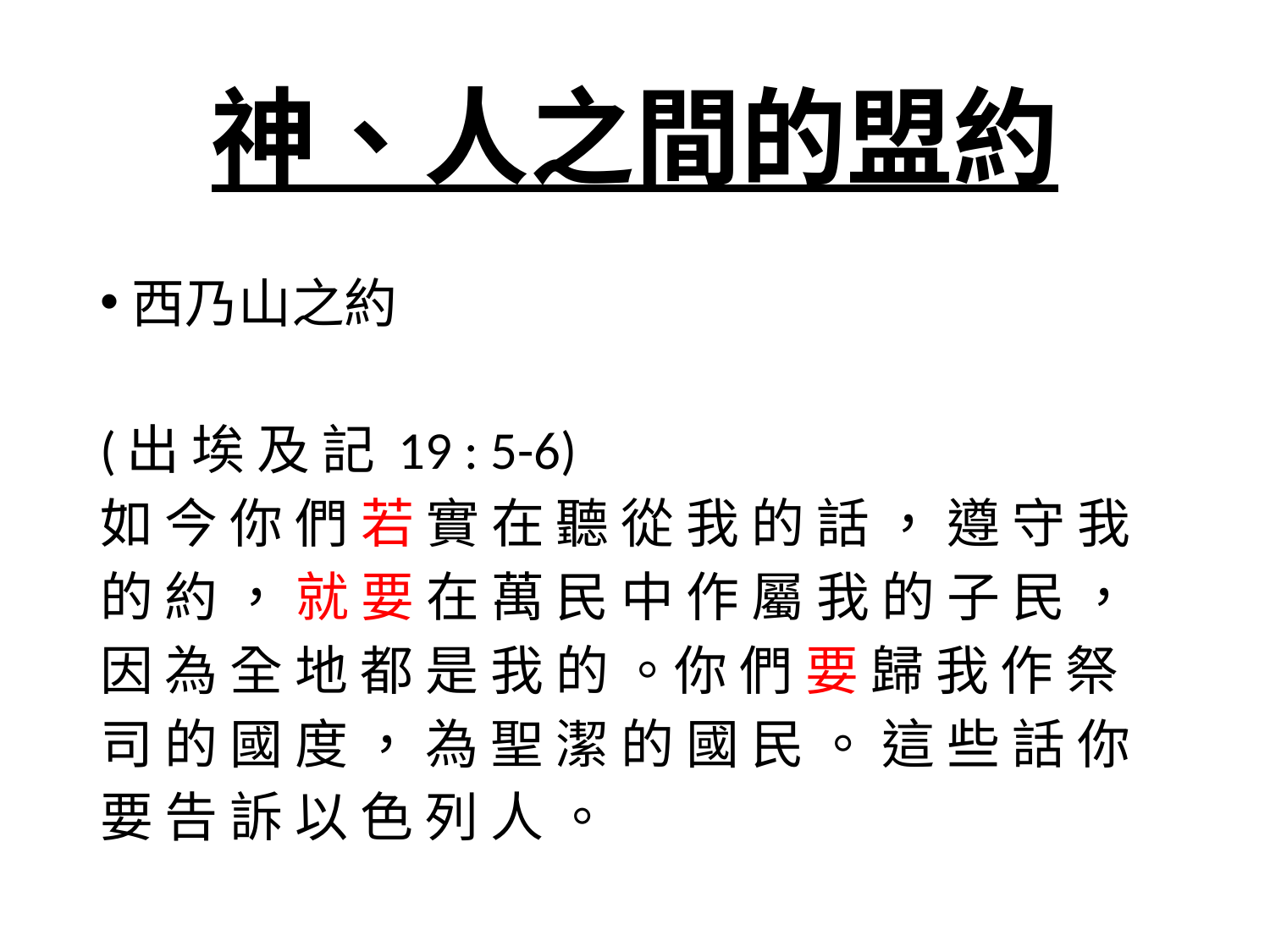

# 神、人之間的盟約
西乃山之約

(出 埃 及 記 19 : 5-6)
如 今 你 們 若 實 在 聽 從 我 的 話 ， 遵 守 我 的 約 ， 就 要 在 萬 民 中 作 屬 我 的 子 民 ， 因 為 全 地 都 是 我 的 。你 們 要 歸 我 作 祭 司 的 國 度 ， 為 聖 潔 的 國 民 。 這 些 話 你 要 告 訴 以 色 列 人 。